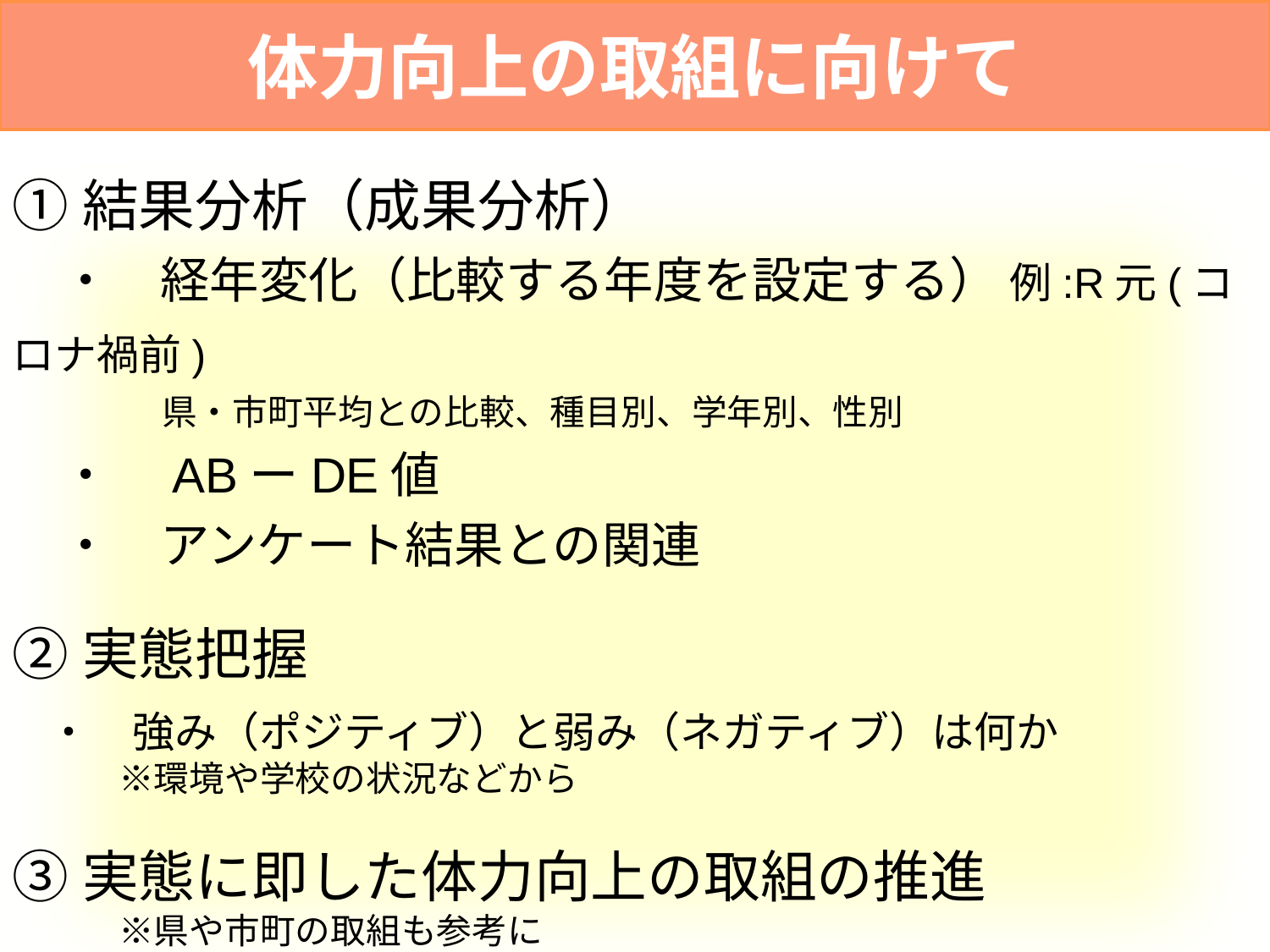

体力向上の取組に向けて
①結果分析（成果分析）
　・　経年変化（比較する年度を設定する） 例:R元(コロナ禍前)
　　　　 県・市町平均との比較、種目別、学年別、性別
　・　ABーDE値
　・　アンケート結果との関連

②実態把握
　・　強み（ポジティブ）と弱み（ネガティブ）は何か
　　　※環境や学校の状況などから

③実態に即した体力向上の取組の推進
　　　※県や市町の取組も参考に